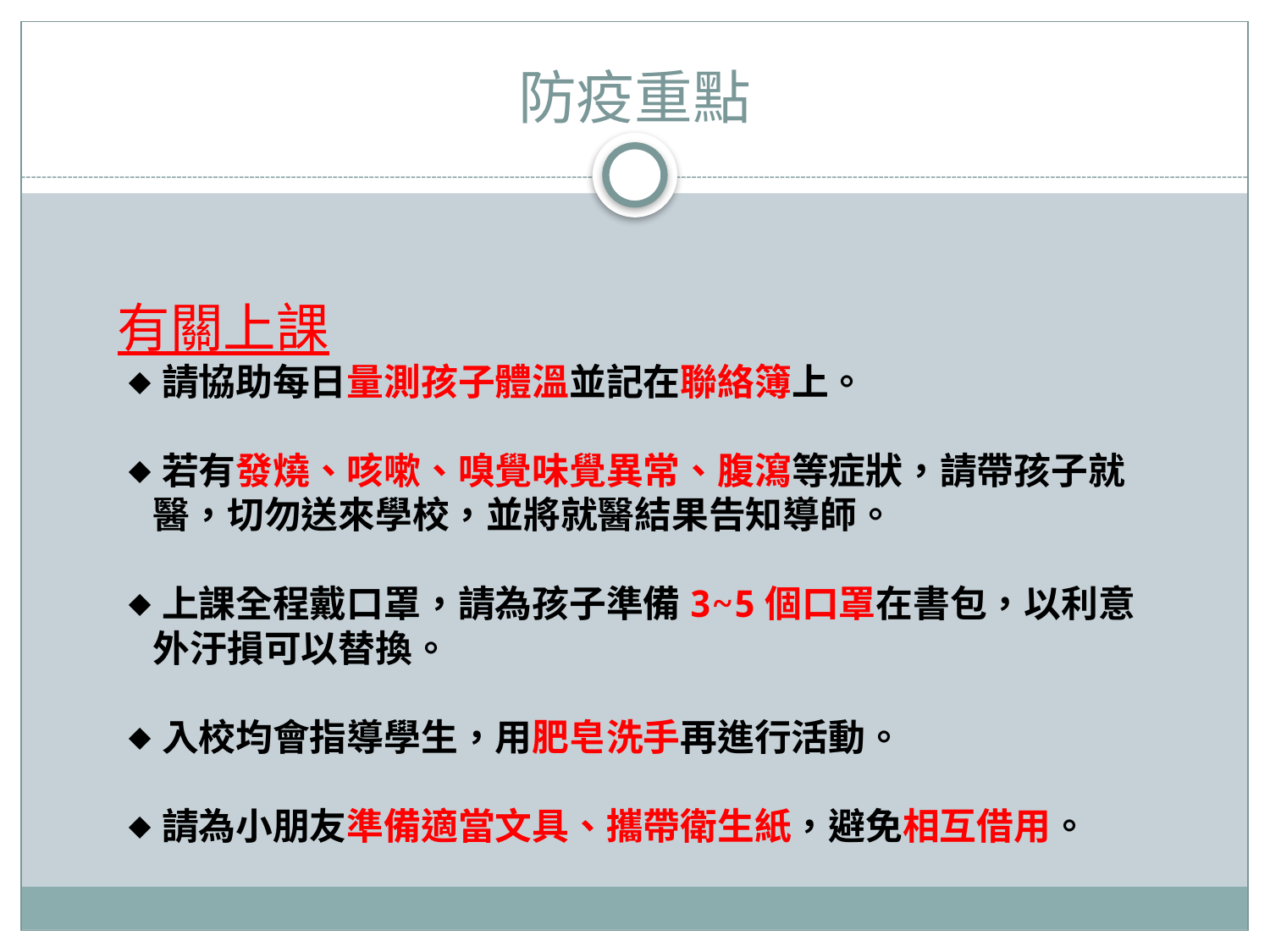

# 防疫重點
有關上課
請協助每日量測孩子體溫並記在聯絡簿上。

若有發燒、咳嗽、嗅覺味覺異常、腹瀉等症狀，請帶孩子就醫，切勿送來學校，並將就醫結果告知導師。

上課全程戴口罩，請為孩子準備3~5個口罩在書包，以利意外汙損可以替換。

入校均會指導學生，用肥皂洗手再進行活動。

請為小朋友準備適當文具、攜帶衛生紙，避免相互借用。